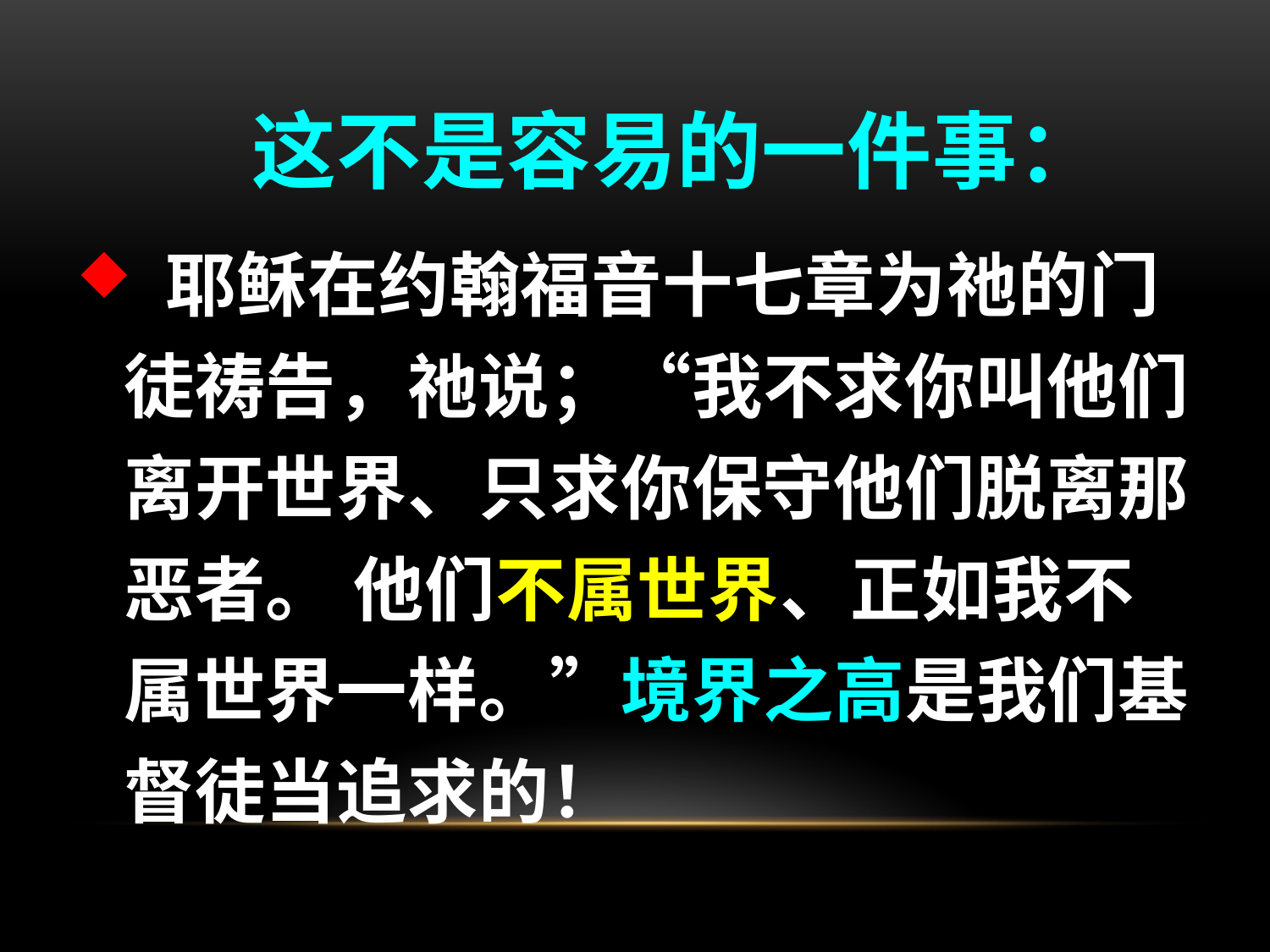

#
	这不是容易的一件事：
 耶稣在约翰福音十七章为祂的门徒祷告，祂说；“我不求你叫他们离开世界、只求你保守他们脱离那恶者。 他们不属世界、正如我不属世界一样。”境界之高是我们基督徒当追求的！